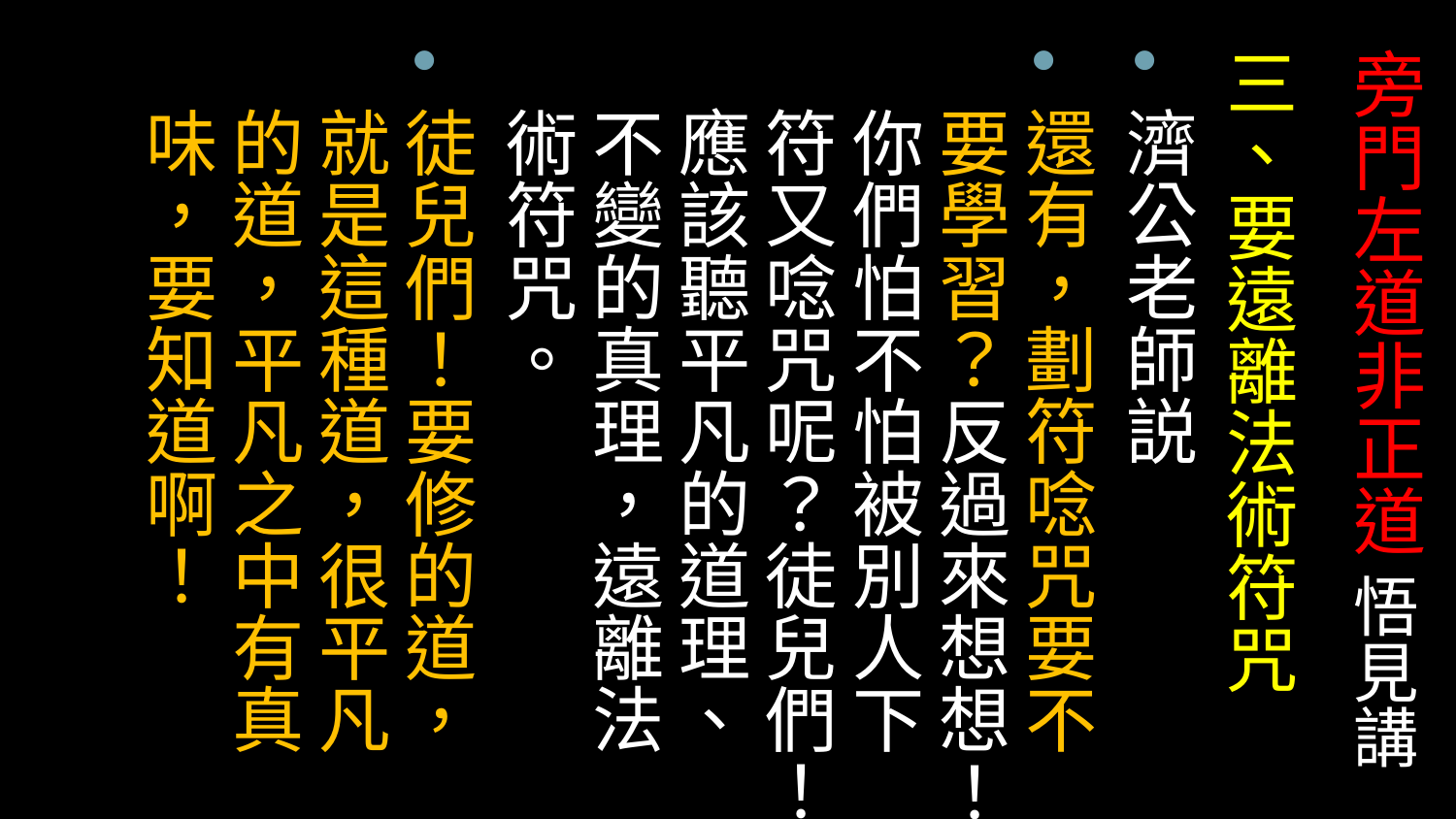

# 旁門左道非正道 悟見講
三、要遠離法術符咒
濟公老師説
還有，劃符唸咒要不要學習？反過來想想！你們怕不怕被別人下符又唸咒呢？徒兒們！應該聽平凡的道理、不變的真理，遠離法術符咒。
徒兒們！要修的道，就是這種道，很平凡的道，平凡之中有真味，要知道啊！